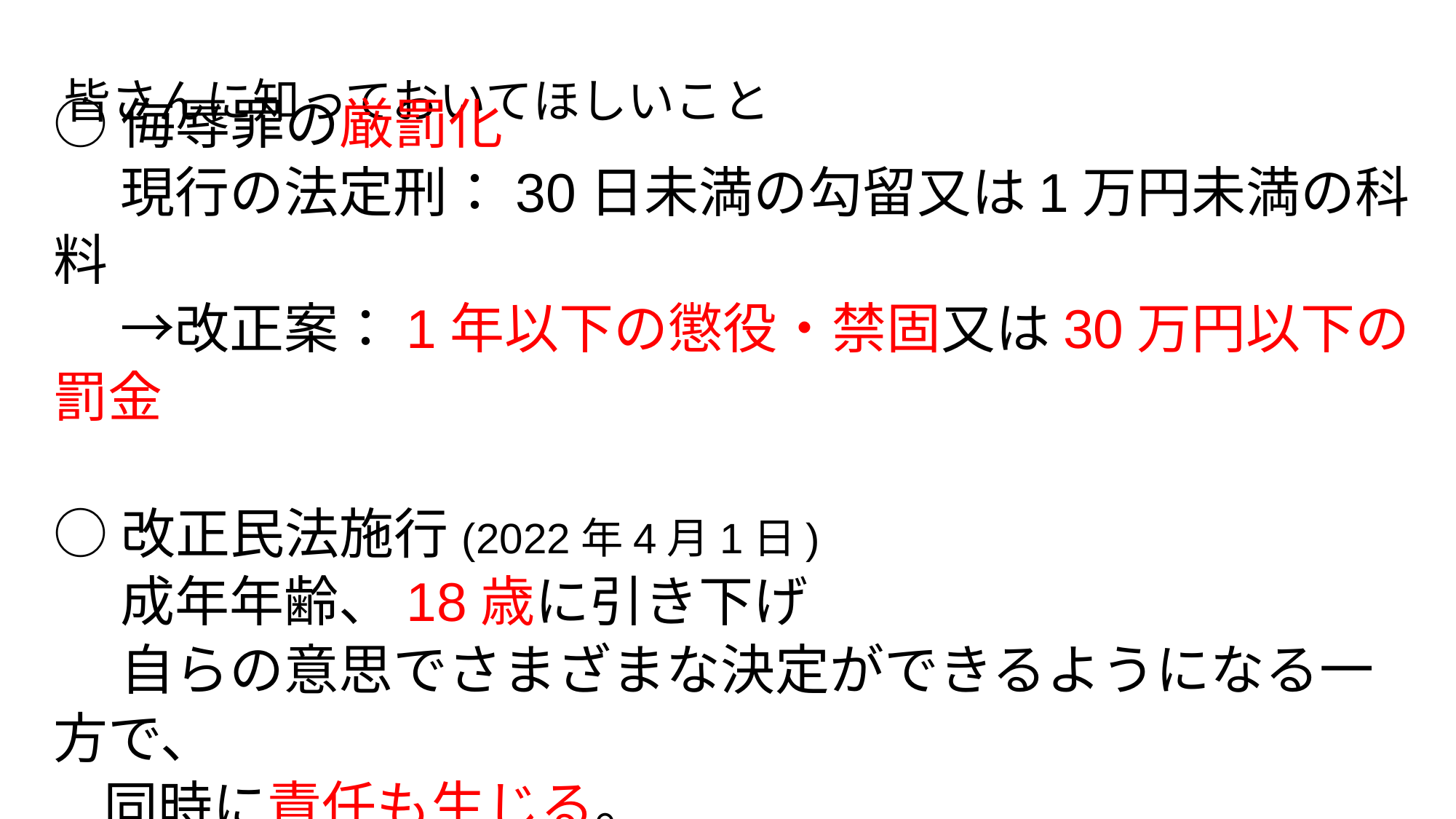

# 皆さんに知っておいてほしいこと
○侮辱罪の厳罰化
　 現行の法定刑：30日未満の勾留又は1万円未満の科料
　 →改正案：1年以下の懲役・禁固又は30万円以下の罰金

○改正民法施行(2022年4月1日)
　 成年年齢、18歳に引き下げ
　 自らの意思でさまざまな決定ができるようになる一方で、
   同時に責任も生じる。